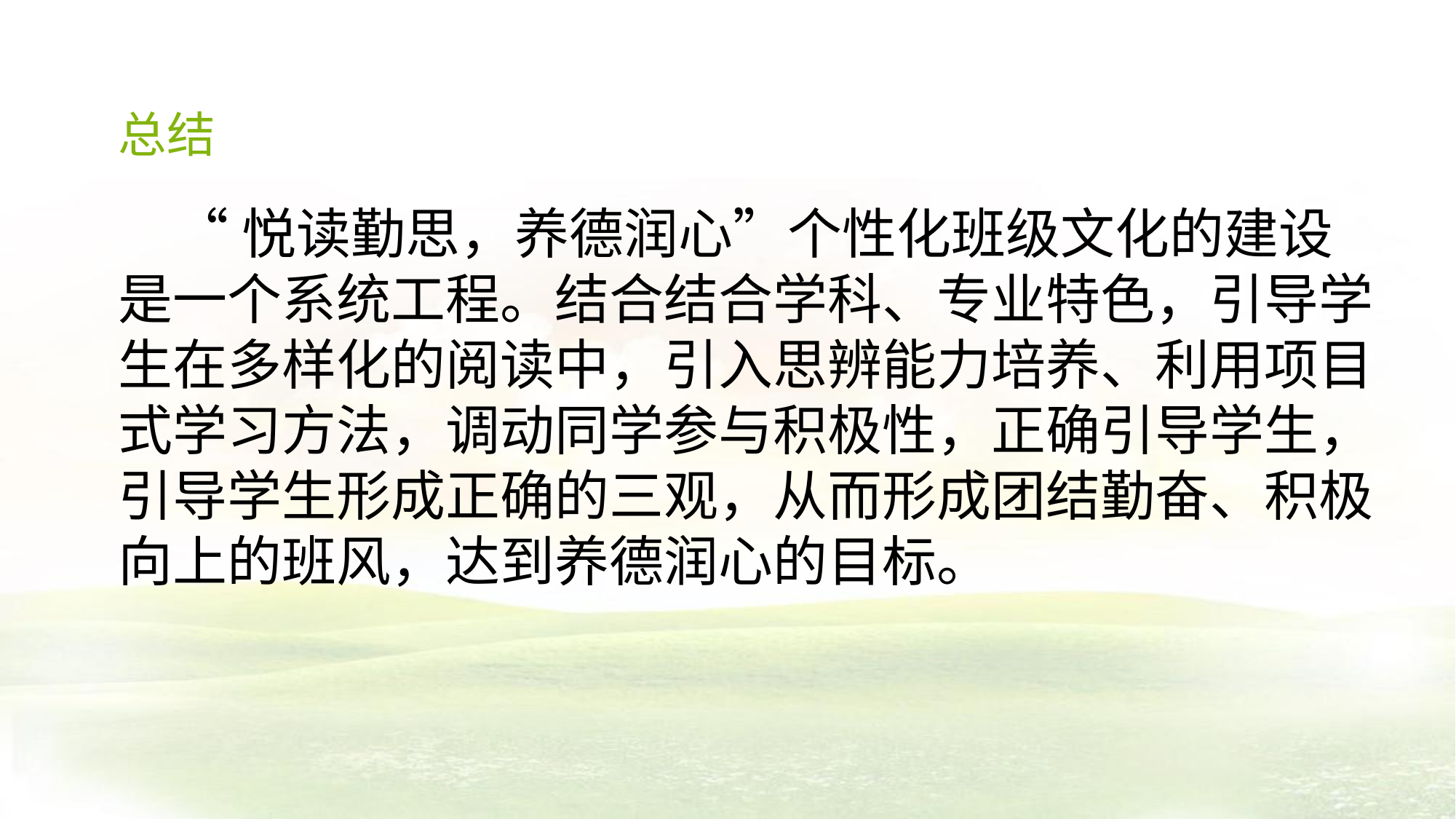

# 总结
  “悦读勤思，养德润心”个性化班级文化的建设是一个系统工程。结合结合学科、专业特色，引导学生在多样化的阅读中，引入思辨能力培养、利用项目式学习方法，调动同学参与积极性，正确引导学生，引导学生形成正确的三观，从而形成团结勤奋、积极向上的班风，达到养德润心的目标。